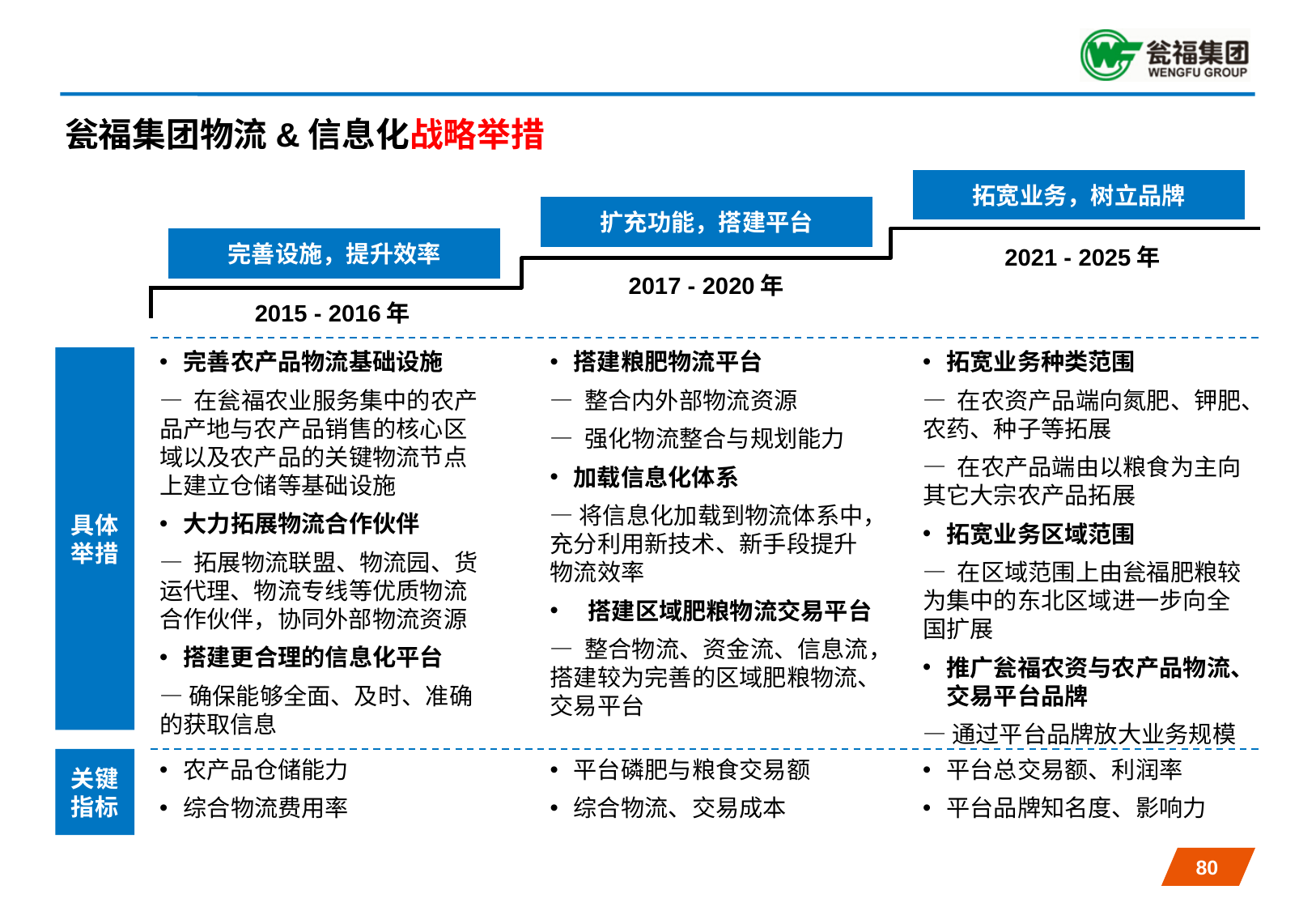

瓮福集团物流&信息化战略举措
拓宽业务，树立品牌
扩充功能，搭建平台
完善设施，提升效率
2021 - 2025年
2017 - 2020年
2015 - 2016年
完善农产品物流基础设施
— 在瓮福农业服务集中的农产品产地与农产品销售的核心区域以及农产品的关键物流节点上建立仓储等基础设施
大力拓展物流合作伙伴
— 拓展物流联盟、物流园、货运代理、物流专线等优质物流合作伙伴，协同外部物流资源
搭建更合理的信息化平台
—确保能够全面、及时、准确的获取信息
搭建粮肥物流平台
— 整合内外部物流资源
— 强化物流整合与规划能力
加载信息化体系
—将信息化加载到物流体系中，充分利用新技术、新手段提升物流效率
搭建区域肥粮物流交易平台
— 整合物流、资金流、信息流，搭建较为完善的区域肥粮物流、交易平台
拓宽业务种类范围
— 在农资产品端向氮肥、钾肥、农药、种子等拓展
— 在农产品端由以粮食为主向其它大宗农产品拓展
拓宽业务区域范围
— 在区域范围上由瓮福肥粮较为集中的东北区域进一步向全国扩展
推广瓮福农资与农产品物流、交易平台品牌
—通过平台品牌放大业务规模
具体
举措
关键
指标
农产品仓储能力
综合物流费用率
平台磷肥与粮食交易额
综合物流、交易成本
平台总交易额、利润率
平台品牌知名度、影响力